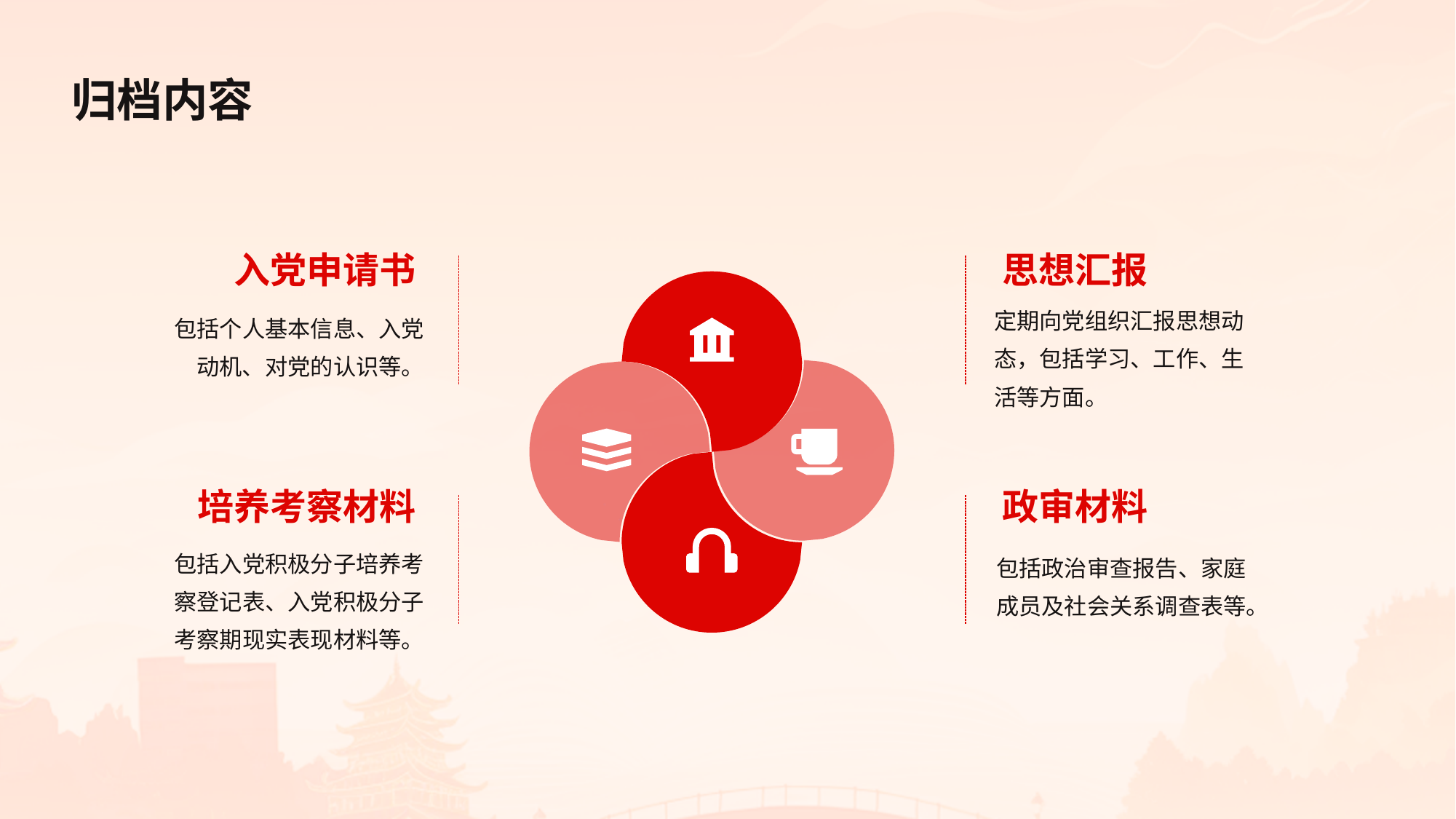

归档内容
入党申请书
思想汇报

包括个人基本信息、入党动机、对党的认识等。
定期向党组织汇报思想动态，包括学习、工作、生活等方面。

培养考察材料
政审材料

包括入党积极分子培养考察登记表、入党积极分子考察期现实表现材料等。
包括政治审查报告、家庭成员及社会关系调查表等。